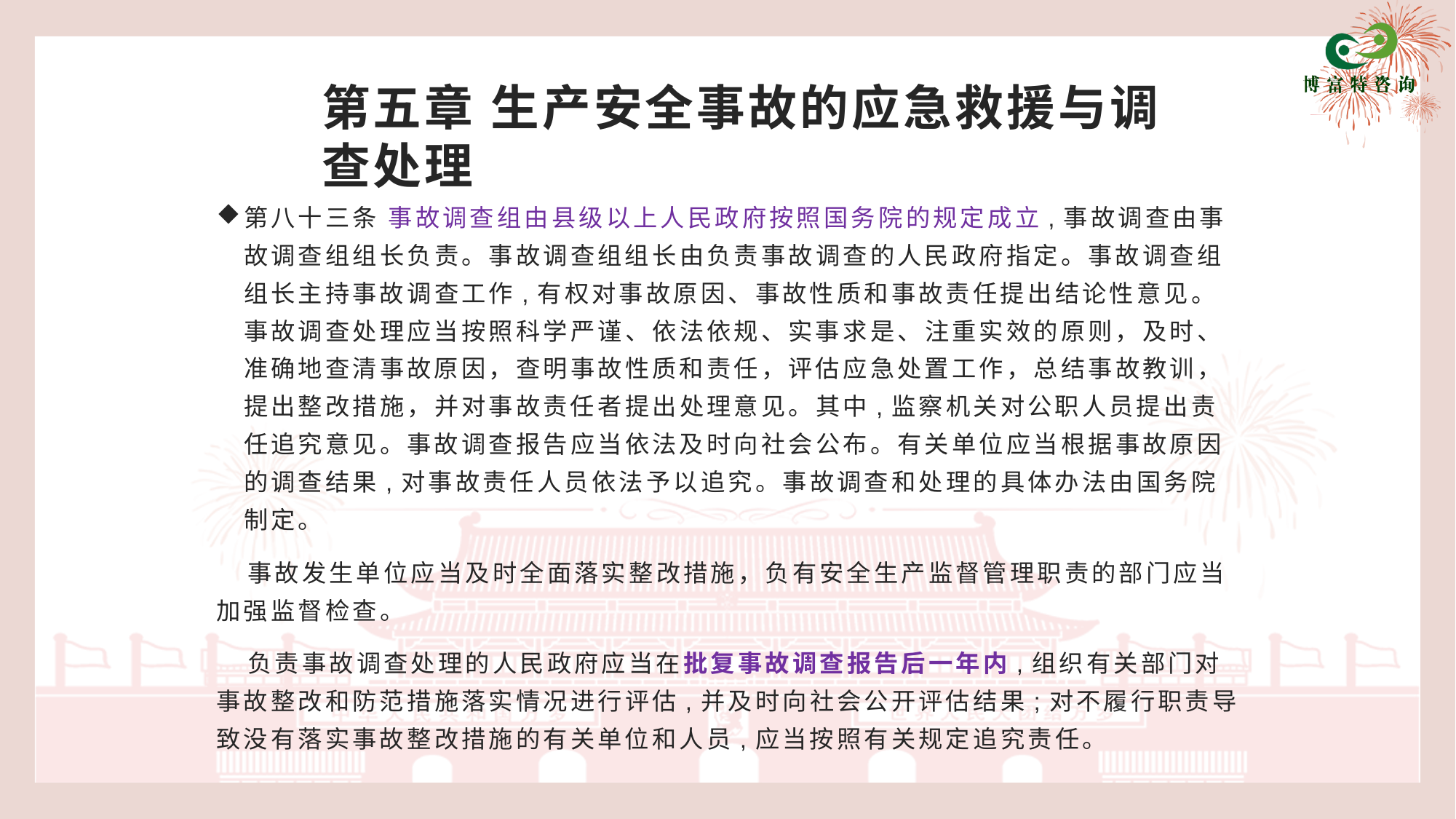

# 第五章 生产安全事故的应急救援与调查处理
第八十三条 事故调查组由县级以上人民政府按照国务院的规定成立,事故调查由事故调查组组长负责。事故调查组组长由负责事故调查的人民政府指定。事故调查组组长主持事故调查工作,有权对事故原因、事故性质和事故责任提出结论性意见。事故调查处理应当按照科学严谨、依法依规、实事求是、注重实效的原则，及时、准确地查清事故原因，查明事故性质和责任，评估应急处置工作，总结事故教训，提出整改措施，并对事故责任者提出处理意见。其中,监察机关对公职人员提出责任追究意见。事故调查报告应当依法及时向社会公布。有关单位应当根据事故原因的调查结果,对事故责任人员依法予以追究。事故调查和处理的具体办法由国务院制定。
   事故发生单位应当及时全面落实整改措施，负有安全生产监督管理职责的部门应当加强监督检查。
   负责事故调查处理的人民政府应当在批复事故调查报告后一年内,组织有关部门对事故整改和防范措施落实情况进行评估,并及时向社会公开评估结果;对不履行职责导致没有落实事故整改措施的有关单位和人员,应当按照有关规定追究责任。